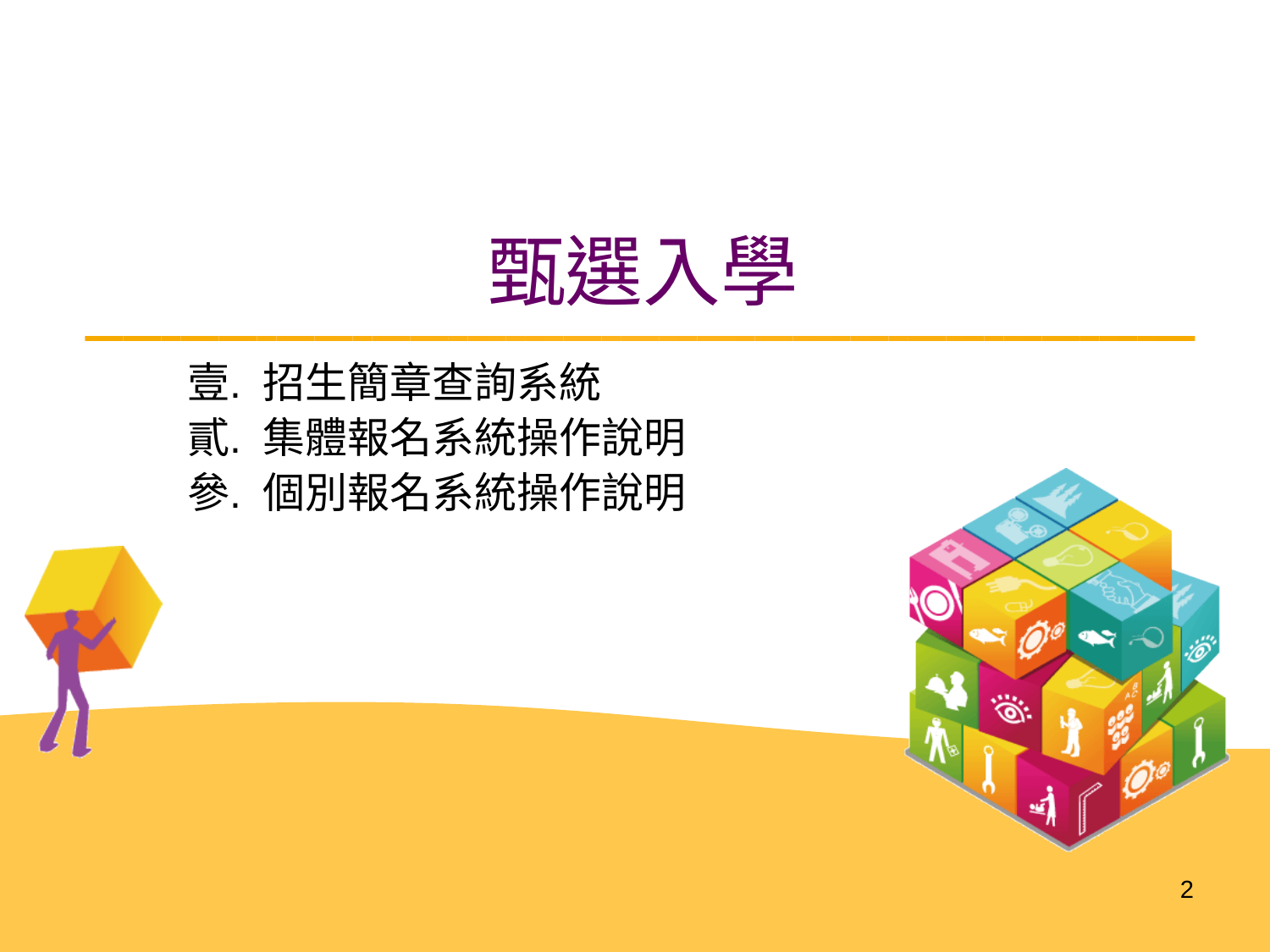

甄選入學
招生簡章查詢系統
集體報名系統操作說明
個別報名系統操作說明
2